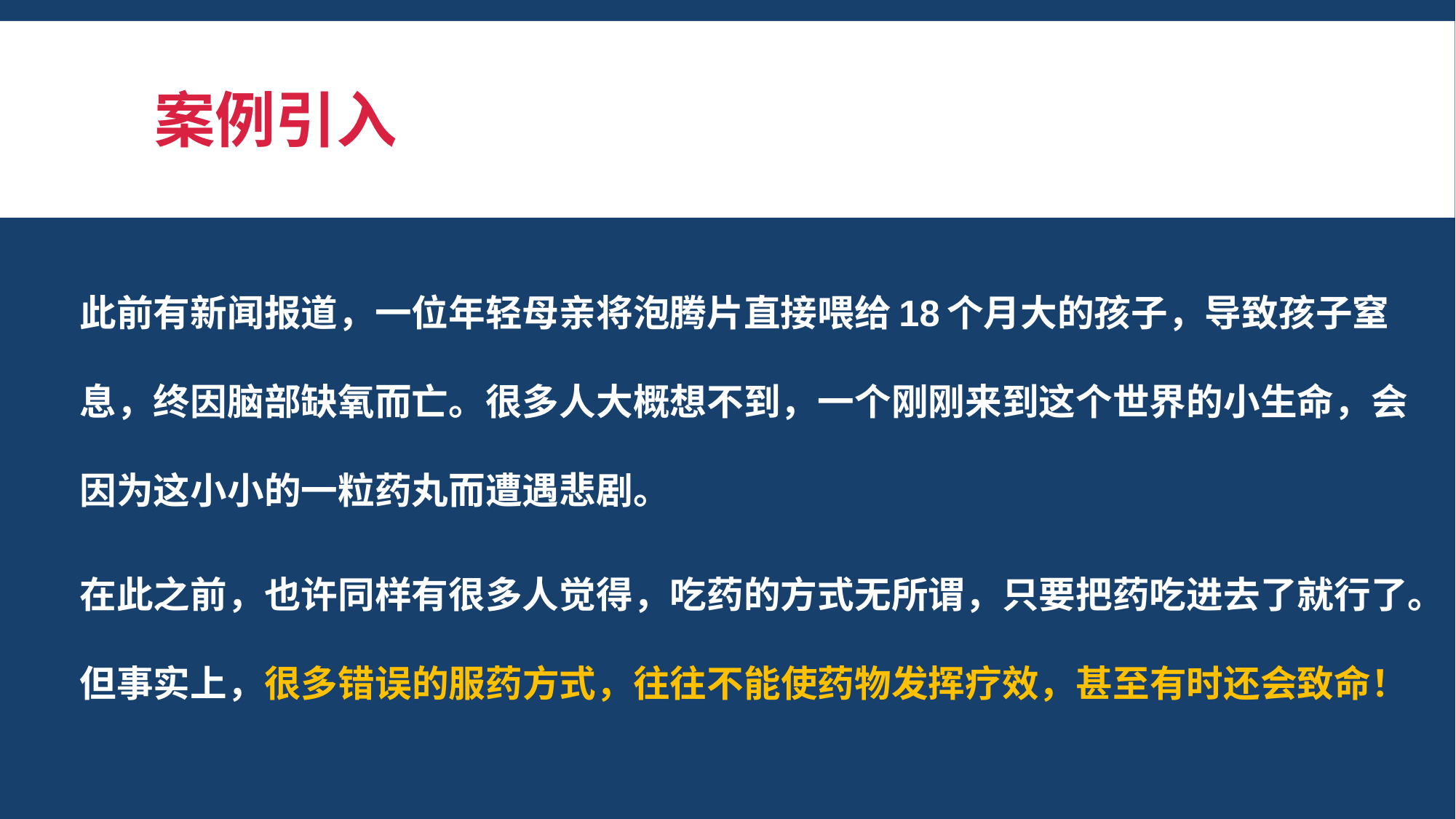

# 案例引入
此前有新闻报道，一位年轻母亲将泡腾片直接喂给18个月大的孩子，导致孩子窒息，终因脑部缺氧而亡。很多人大概想不到，一个刚刚来到这个世界的小生命，会因为这小小的一粒药丸而遭遇悲剧。
在此之前，也许同样有很多人觉得，吃药的方式无所谓，只要把药吃进去了就行了。但事实上，很多错误的服药方式，往往不能使药物发挥疗效，甚至有时还会致命！